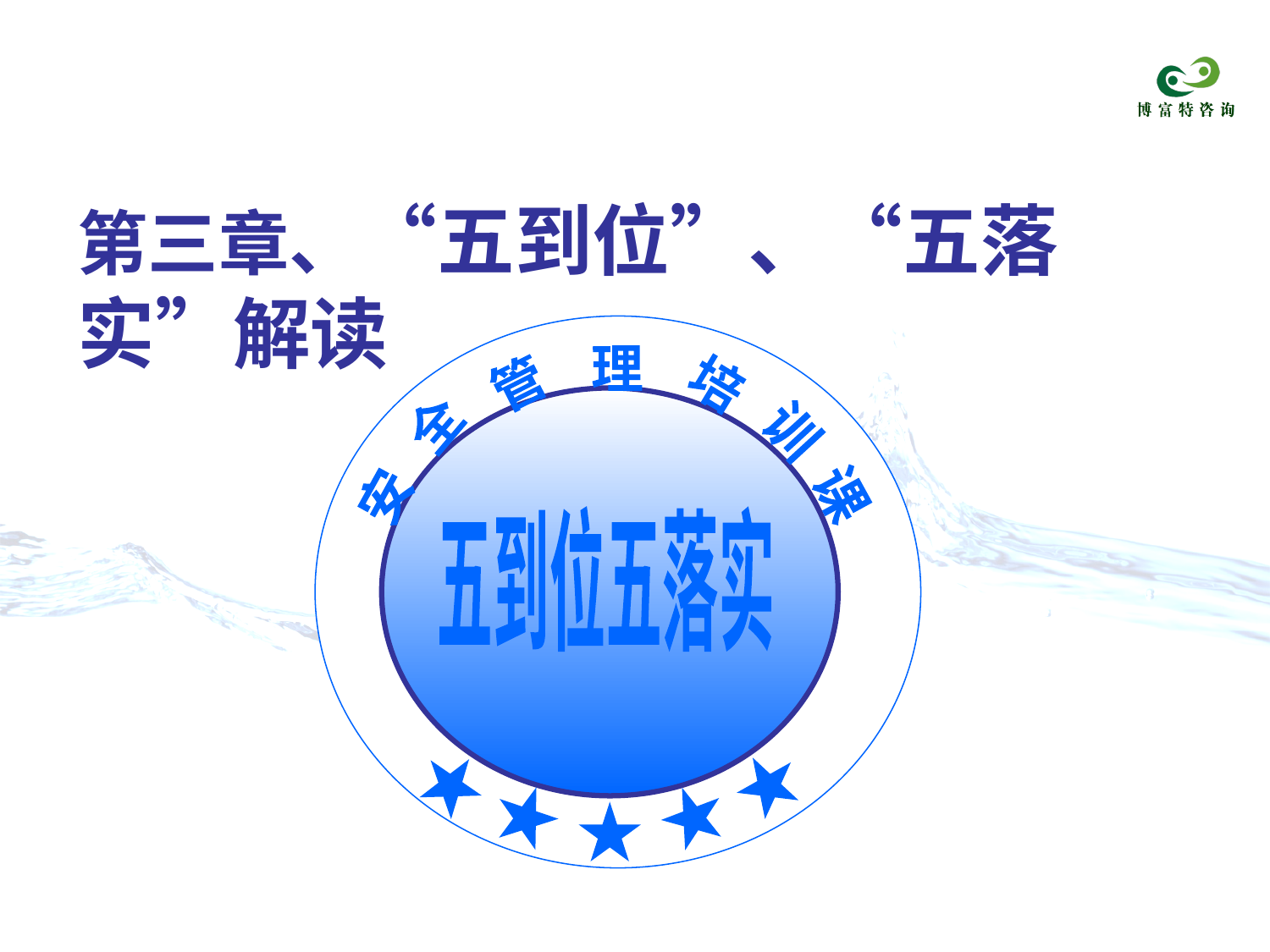

第三章、“五到位”、“五落实”解读

理
管
培

全
训
课
安
五到位五落实